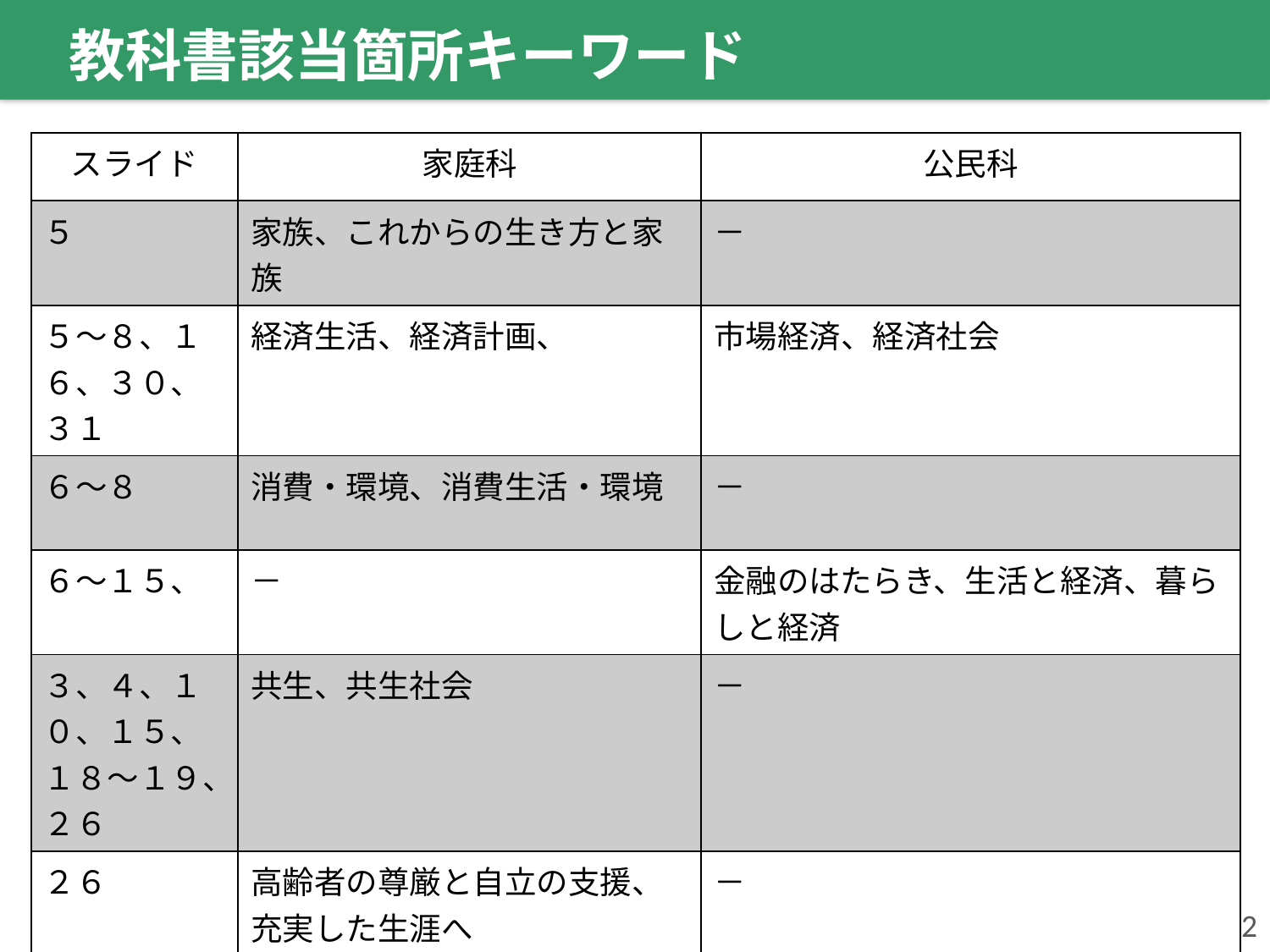

教科書該当箇所キーワード
| スライド | 家庭科 | 公民科 |
| --- | --- | --- |
| ５ | 家族、これからの生き方と家族 | － |
| ５～８、１６、３０、３１ | 経済生活、経済計画、 | 市場経済、経済社会 |
| ６～８ | 消費・環境、消費生活・環境 | － |
| ６～１５、 | － | 金融のはたらき、生活と経済、暮らしと経済 |
| ３、４、１０、１５、１８～１９、２６ | 共生、共生社会 | － |
| ２６ | 高齢者の尊厳と自立の支援、充実した生涯へ | － |
2